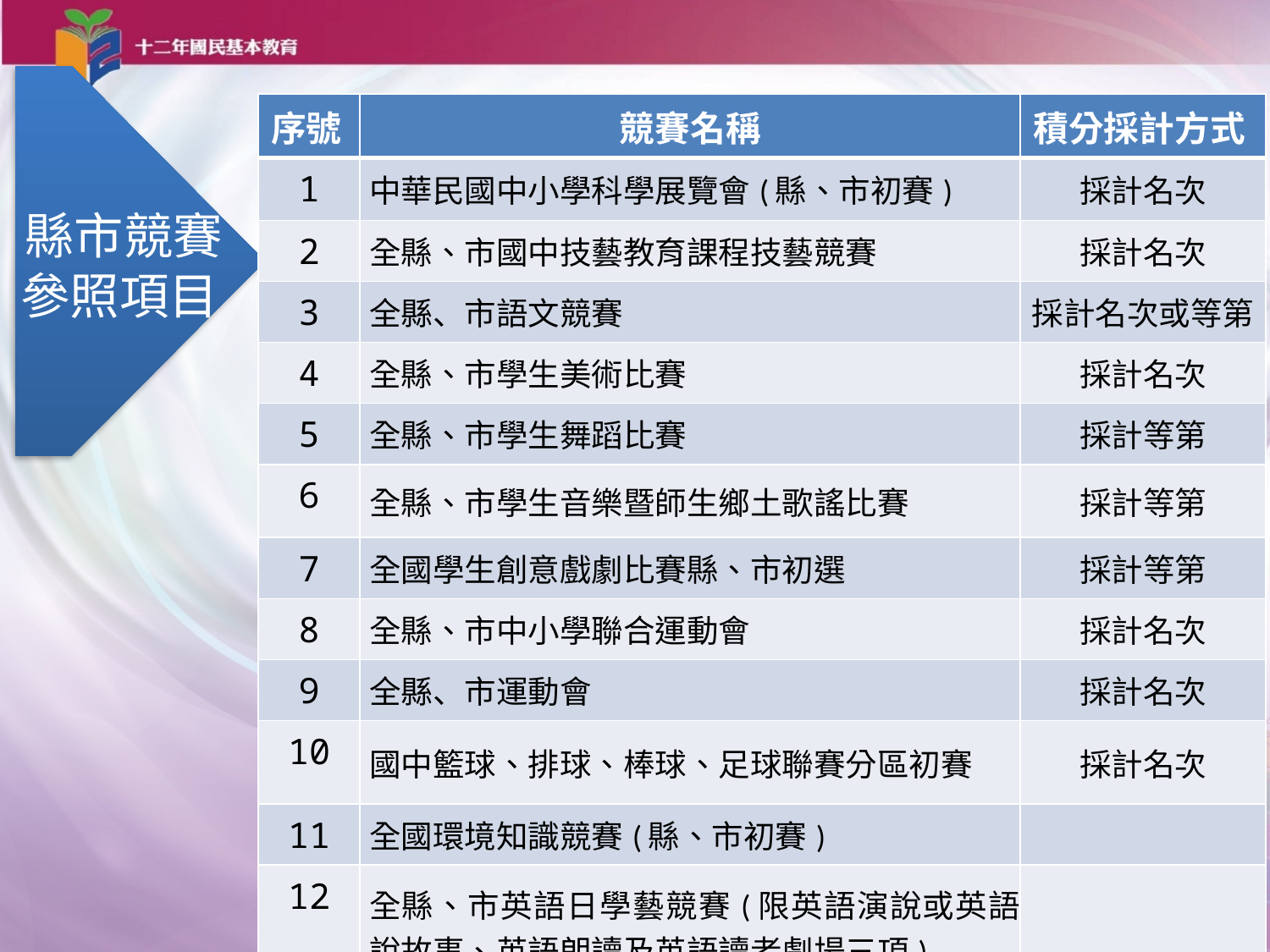

縣市競賽
    參照項目
| 序號 | 競賽名稱 | 積分採計方式 |
| --- | --- | --- |
| 1 | 中華民國中小學科學展覽會(縣、市初賽) | 採計名次 |
| 2 | 全縣、市國中技藝教育課程技藝競賽 | 採計名次 |
| 3 | 全縣、市語文競賽 | 採計名次或等第 |
| 4 | 全縣、市學生美術比賽 | 採計名次 |
| 5 | 全縣、市學生舞蹈比賽 | 採計等第 |
| 6 | 全縣、市學生音樂暨師生鄉土歌謠比賽 | 採計等第 |
| 7 | 全國學生創意戲劇比賽縣、市初選 | 採計等第 |
| 8 | 全縣、市中小學聯合運動會 | 採計名次 |
| 9 | 全縣、市運動會 | 採計名次 |
| 10 | 國中籃球、排球、棒球、足球聯賽分區初賽 | 採計名次 |
| 11 | 全國環境知識競賽(縣、市初賽) |  |
| 12 | 全縣、市英語日學藝競賽(限英語演說或英語說故事、英語朗讀及英語讀者劇場三項) |  |